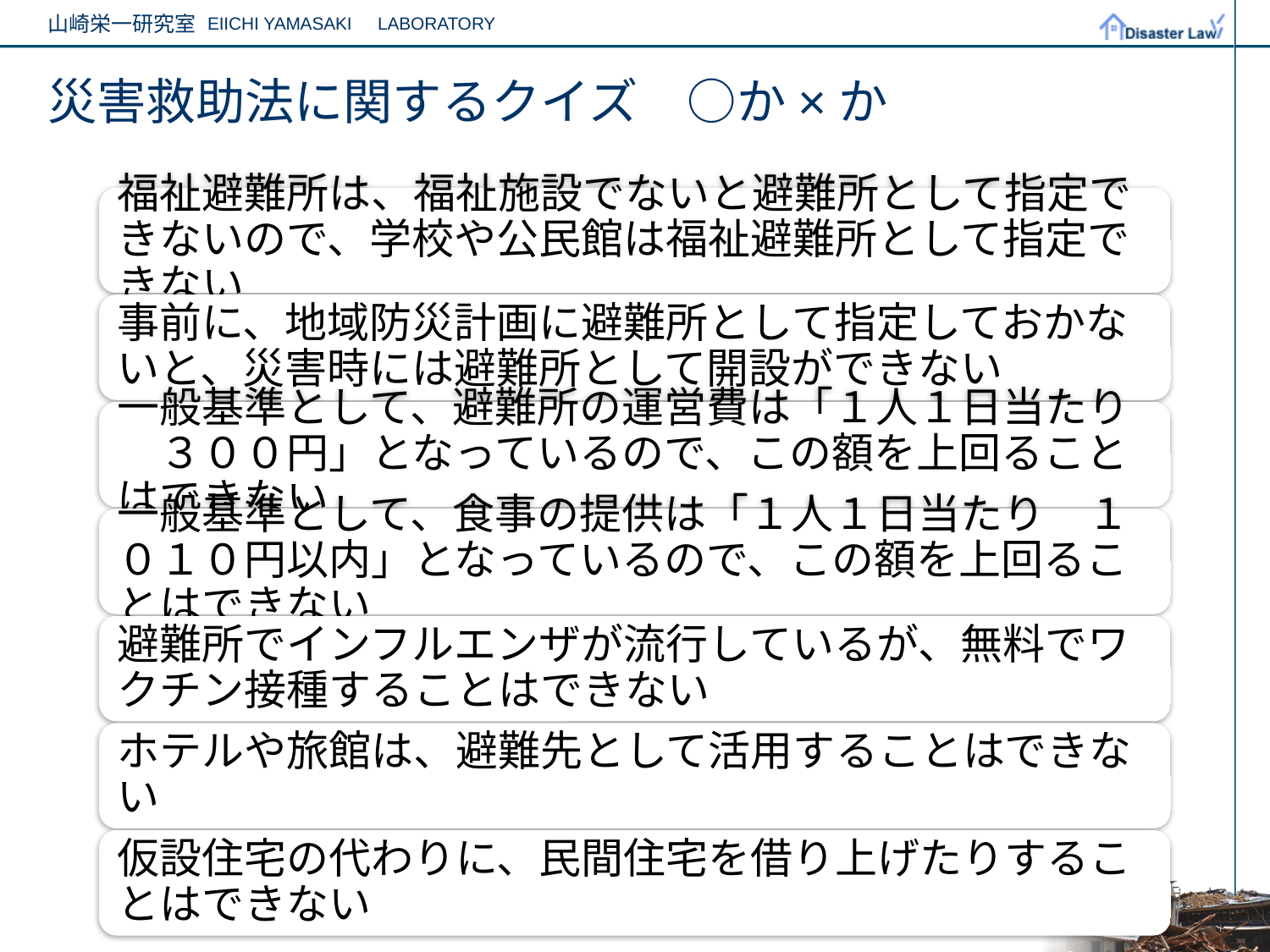

# 災害救助法に関するクイズ　○か×か
福祉避難所は、福祉施設でないと避難所として指定できないので、学校や公民館は福祉避難所として指定できない
事前に、地域防災計画に避難所として指定しておかないと、災害時には避難所として開設ができない
一般基準として、避難所の運営費は「１人１日当たり　３００円」となっているので、この額を上回ることはできない
一般基準として、食事の提供は「１人１日当たり　１０１０円以内」となっているので、この額を上回ることはできない
避難所でインフルエンザが流行しているが、無料でワクチン接種することはできない
ホテルや旅館は、避難先として活用することはできない
仮設住宅の代わりに、民間住宅を借り上げたりすることはできない